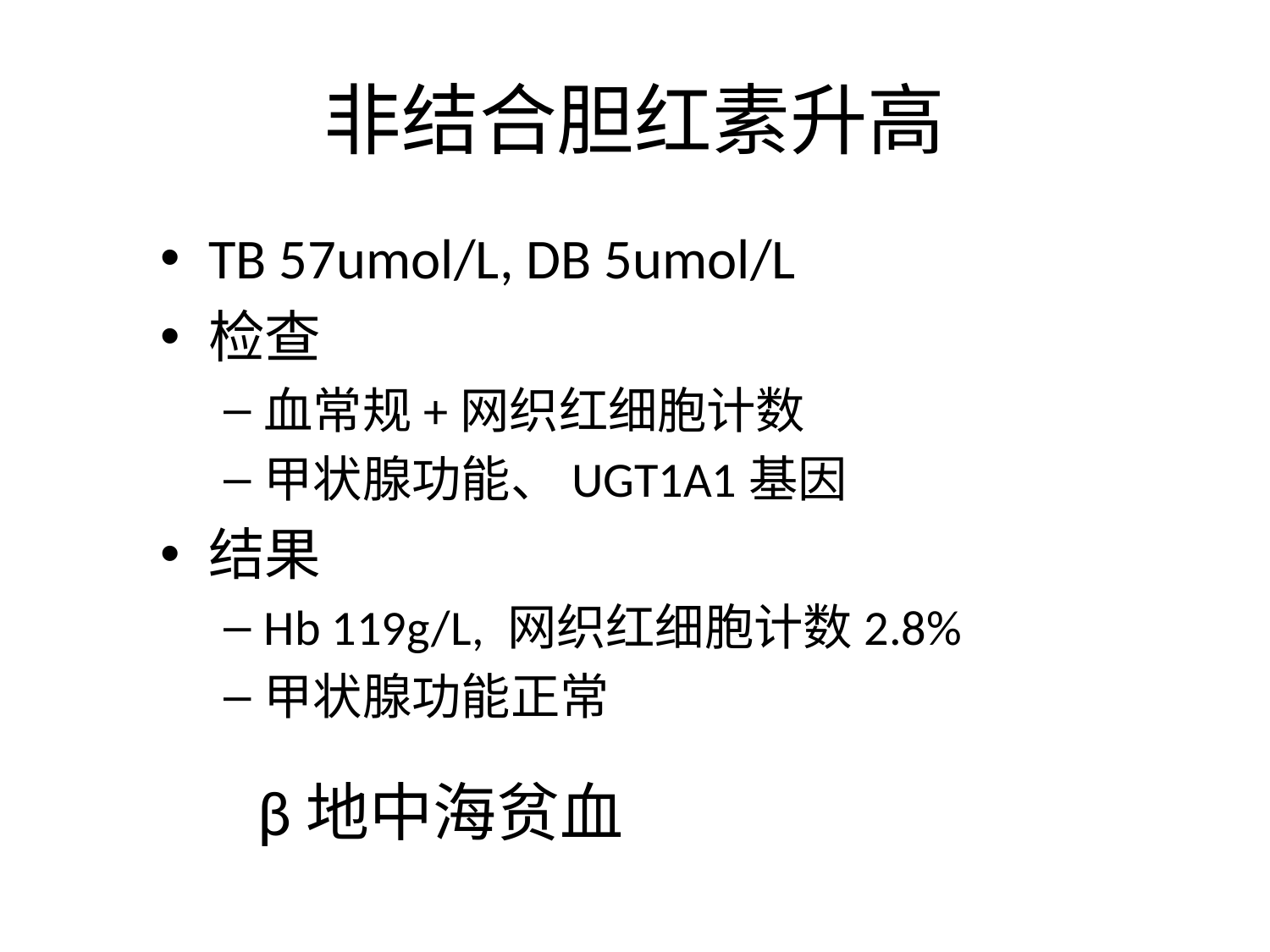

# 非结合胆红素升高
TB 57umol/L, DB 5umol/L
检查
血常规+网织红细胞计数
甲状腺功能、UGT1A1基因
结果
Hb 119g/L, 网织红细胞计数2.8%
甲状腺功能正常
β地中海贫血